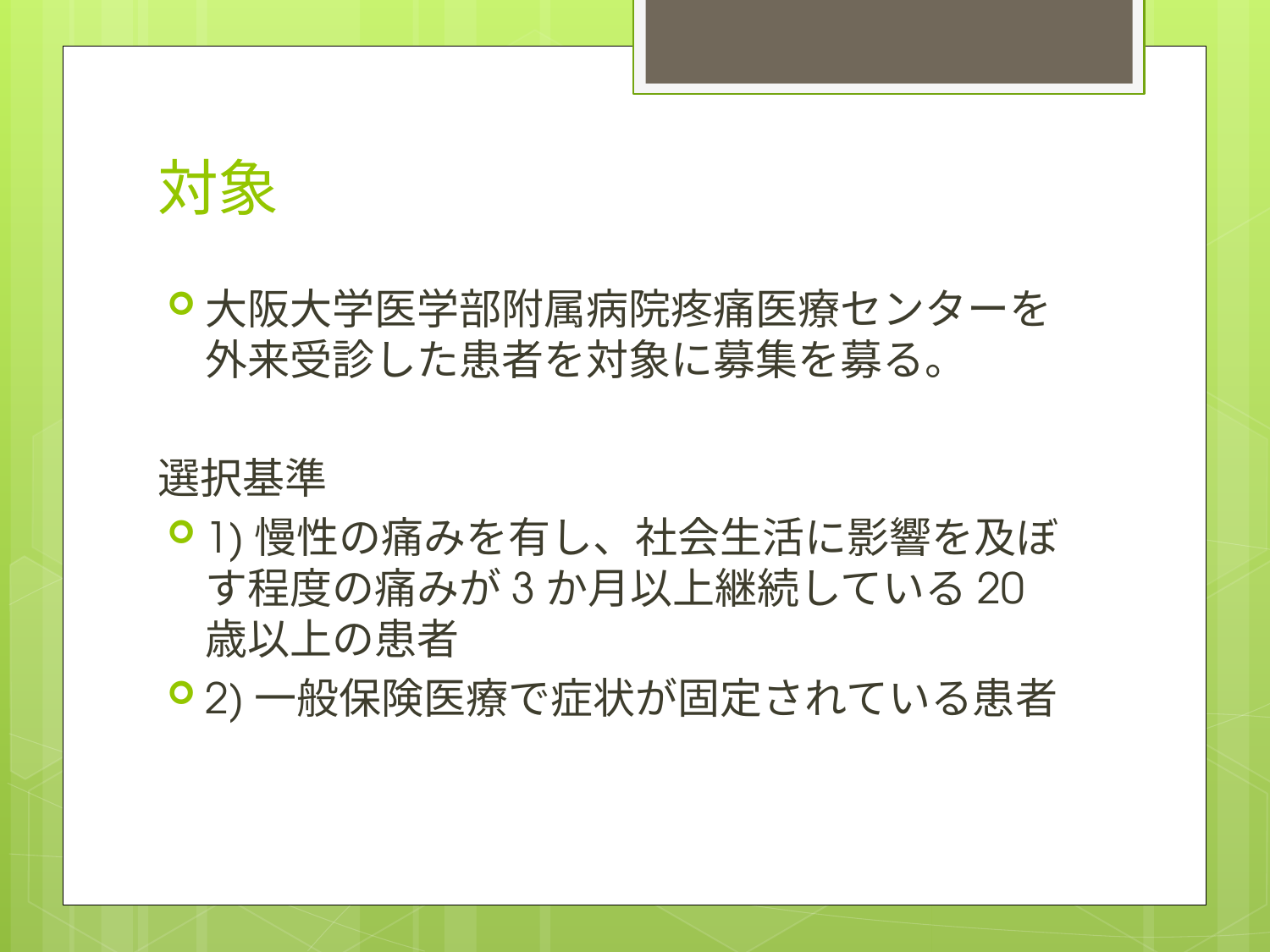

# 対象
大阪大学医学部附属病院疼痛医療センターを外来受診した患者を対象に募集を募る。

選択基準
1)慢性の痛みを有し、社会生活に影響を及ぼす程度の痛みが3か月以上継続している20歳以上の患者
2)一般保険医療で症状が固定されている患者